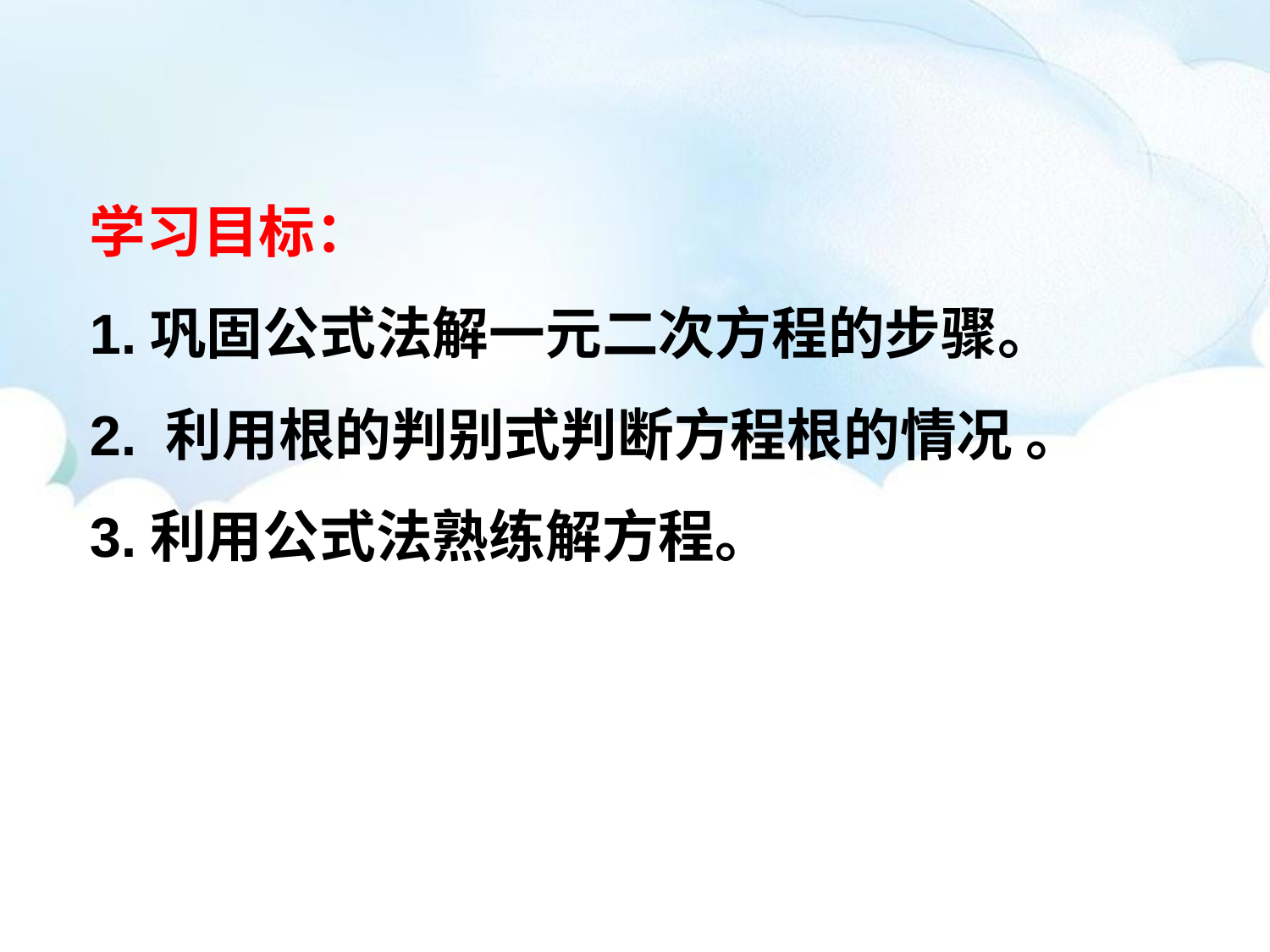

学习目标：
1.巩固公式法解一元二次方程的步骤。
2. 利用根的判别式判断方程根的情况 。
3.利用公式法熟练解方程。